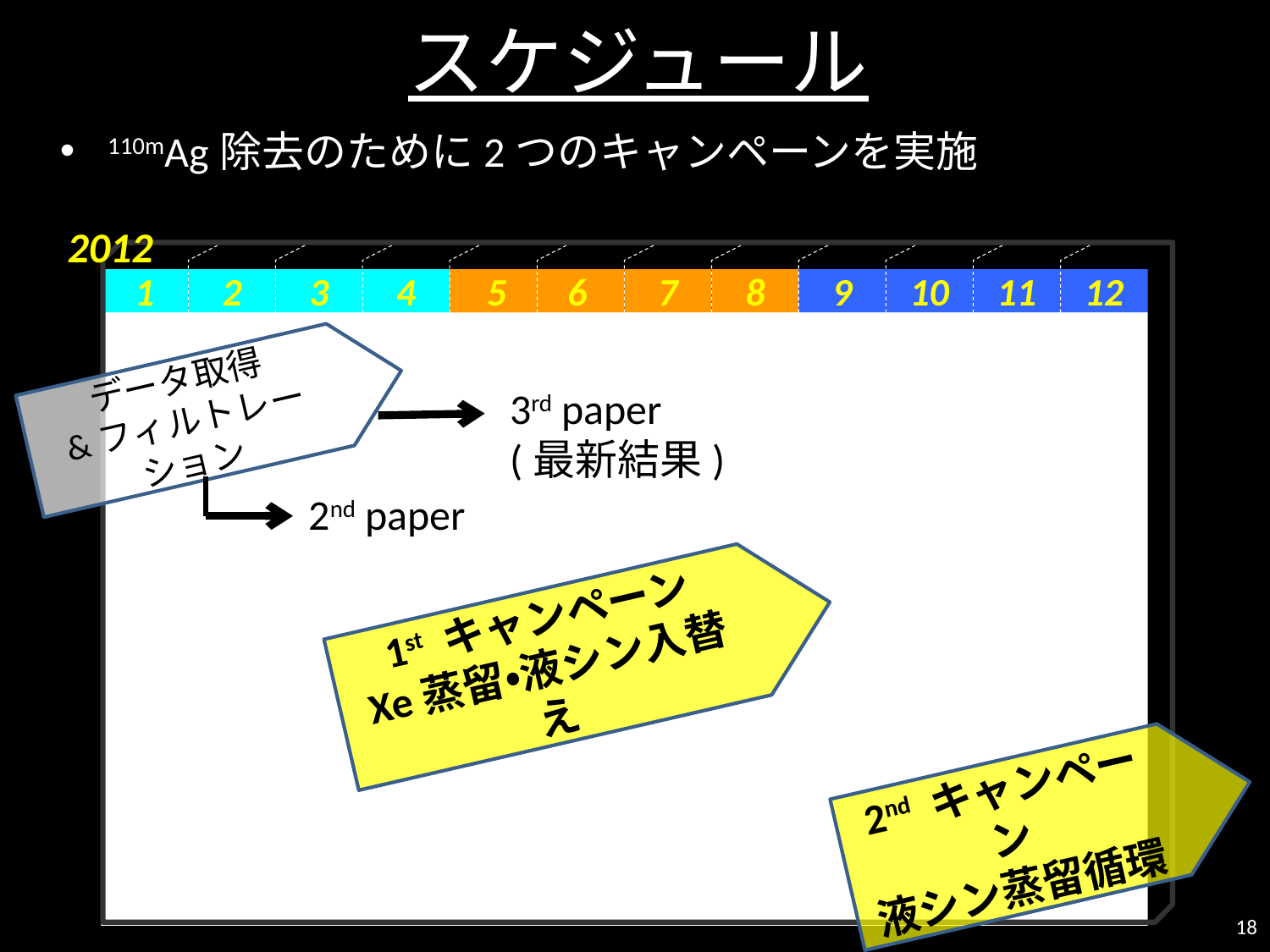

スケジュール
110mAg除去のために2つのキャンペーンを実施
2012

1
2
3
4
5
5       6
7
8
9
10
11
12

データ取得
&フィルトレーション
3rd paper
(最新結果)
2nd paper
1st キャンペーン
Xe蒸留・液シン入替え
2nd キャンペーン
液シン蒸留循環
18